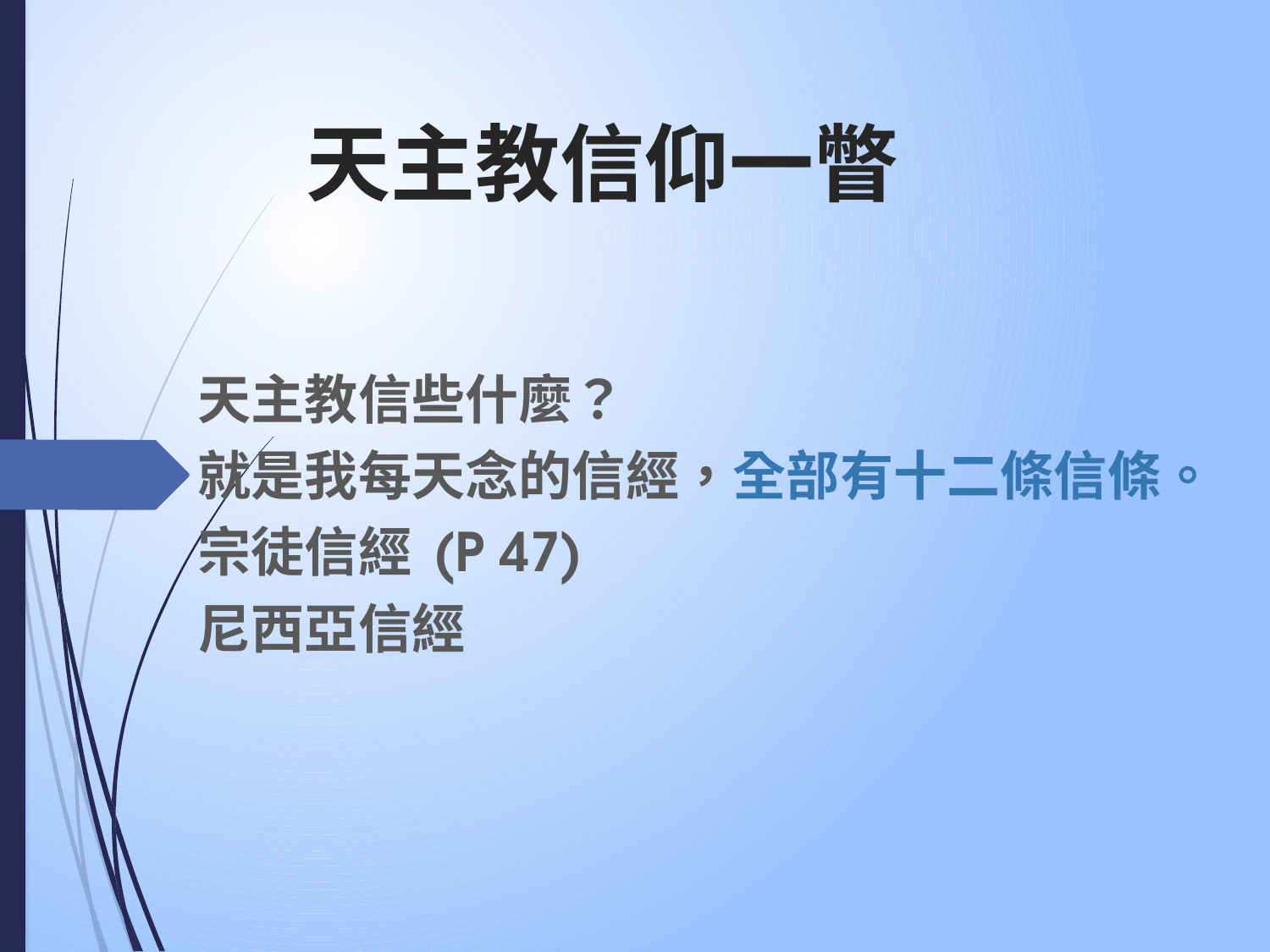

# 天主教信仰一瞥

天主教信些什麼？
就是我每天念的信經，全部有十二條信條。
宗徒信經 (P 47)
尼西亞信經